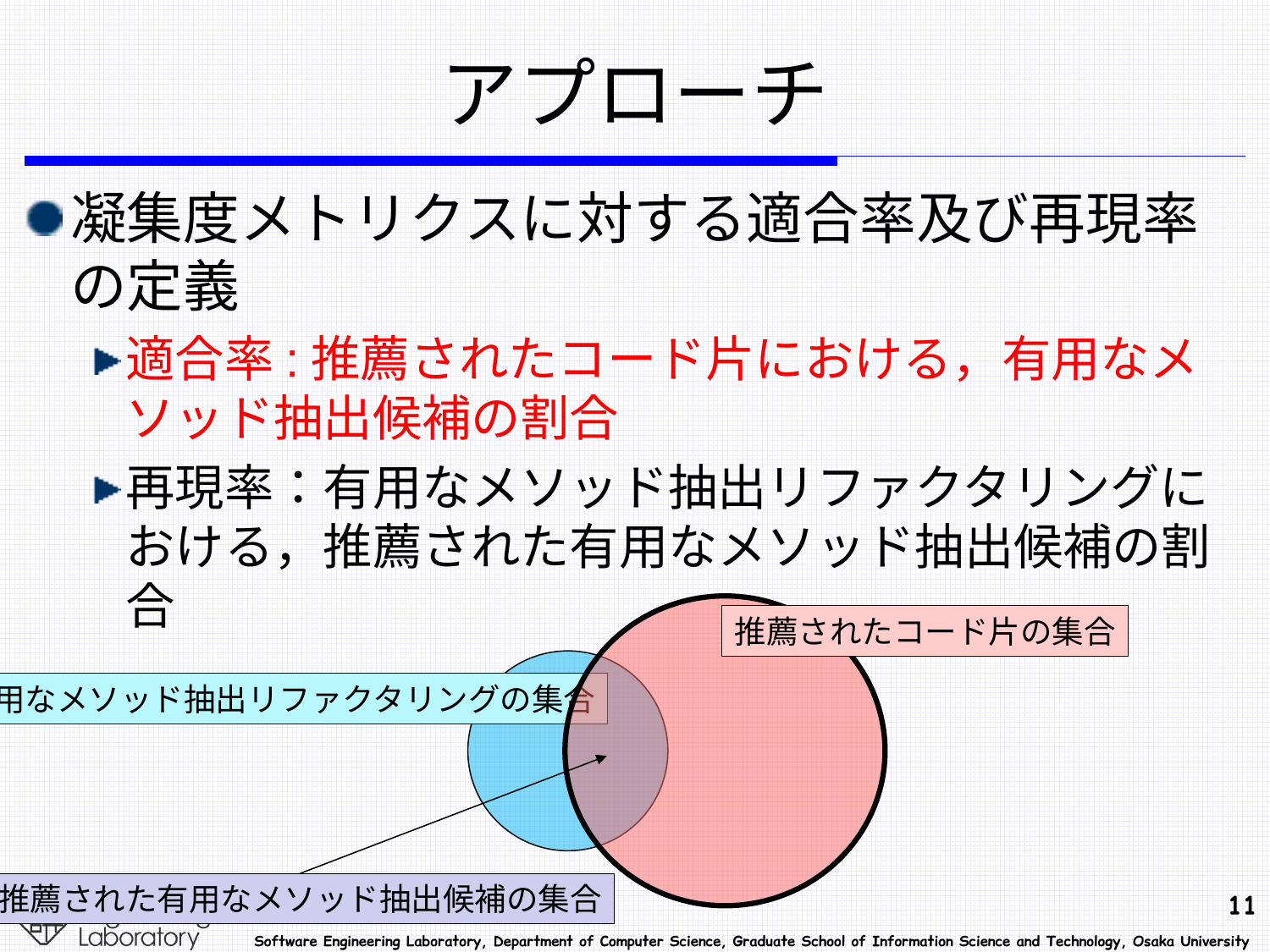

# アプローチ
凝集度メトリクスに対する適合率及び再現率の定義
適合率:推薦されたコード片における，有用なメソッド抽出候補の割合
再現率：有用なメソッド抽出リファクタリングにおける，推薦された有用なメソッド抽出候補の割合

推薦されたコード片の集合

有用なメソッド抽出リファクタリングの集合
推薦された有用なメソッド抽出候補の集合